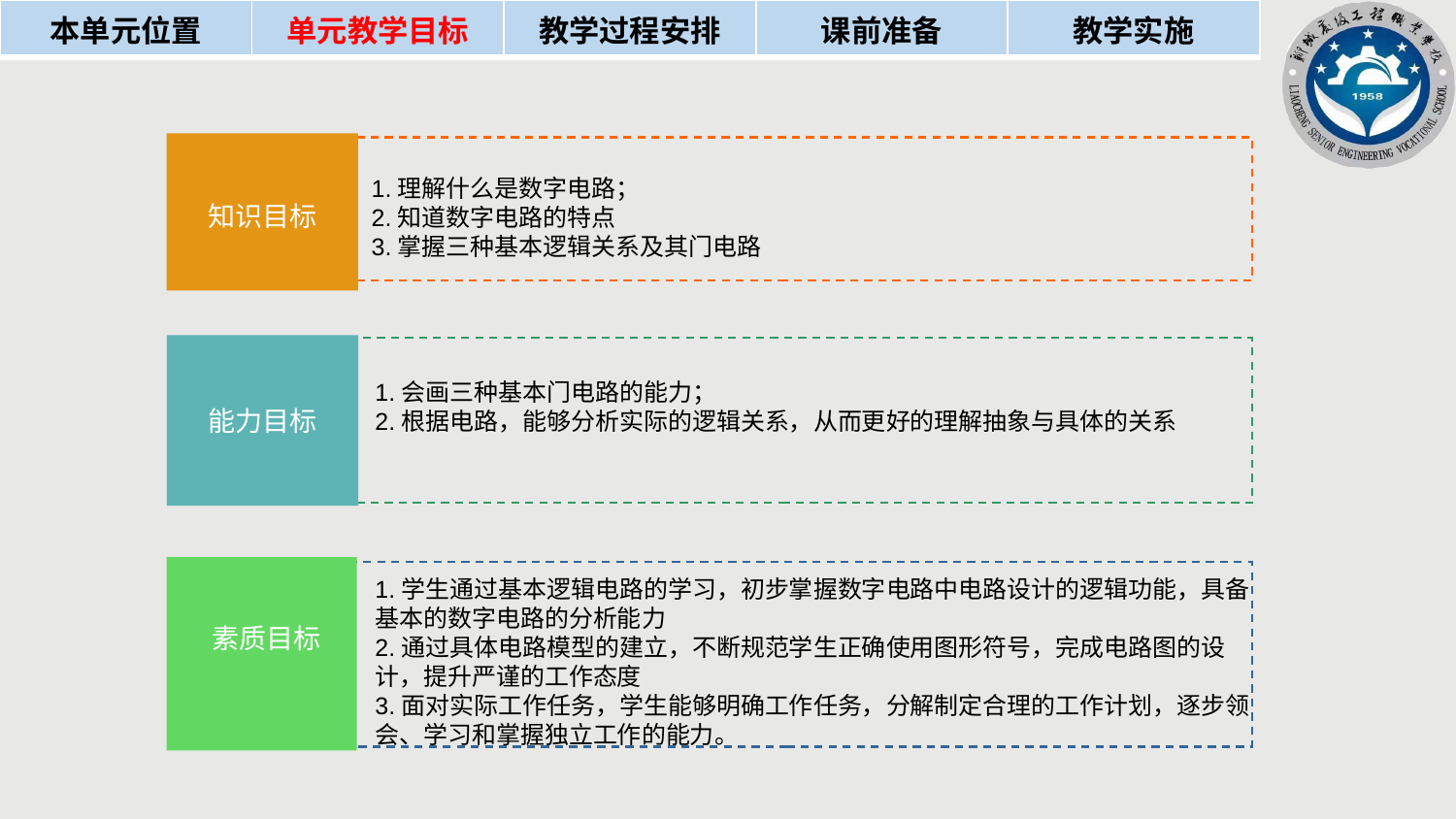

| 本单元位置 | 单元教学目标 | 教学过程安排 | 课前准备 | 教学实施 |
| --- | --- | --- | --- | --- |

1.理解什么是数字电路；
2.知道数字电路的特点
3.掌握三种基本逻辑关系及其门电路
知识目标

1.会画三种基本门电路的能力；
2.根据电路，能够分析实际的逻辑关系，从而更好的理解抽象与具体的关系
能力目标

1.学生通过基本逻辑电路的学习，初步掌握数字电路中电路设计的逻辑功能，具备基本的数字电路的分析能力
2.通过具体电路模型的建立，不断规范学生正确使用图形符号，完成电路图的设计，提升严谨的工作态度
3.面对实际工作任务，学生能够明确工作任务，分解制定合理的工作计划，逐步领会、学习和掌握独立工作的能力。
素质目标